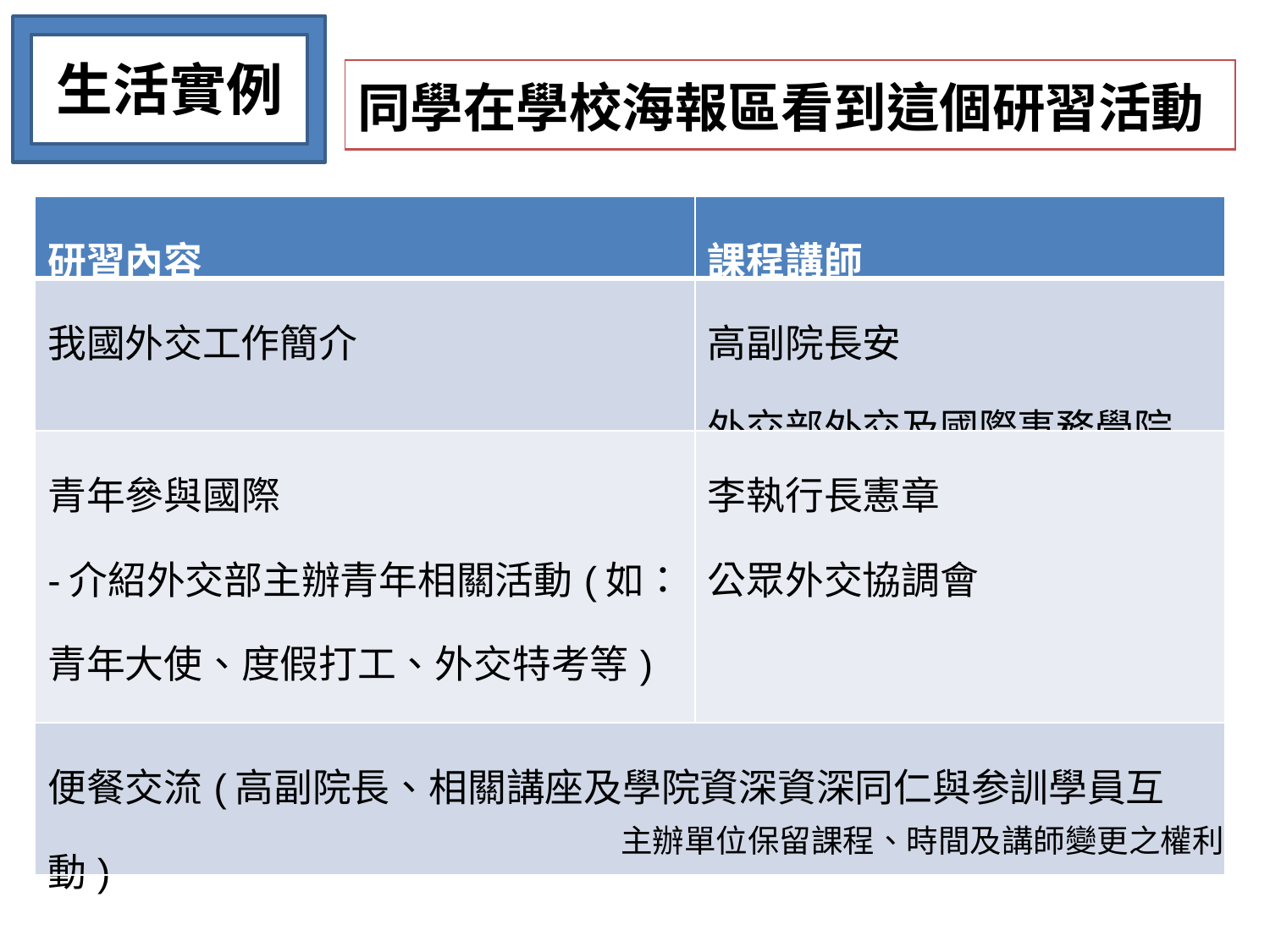

生活實例
| 同學在學校海報區看到這個研習活動 |
| --- |
| 研習內容 | 課程講師 |
| --- | --- |
| 我國外交工作簡介 | 高副院長安 外交部外交及國際事務學院 |
| 青年參與國際 -介紹外交部主辦青年相關活動(如：青年大使、度假打工、外交特考等) -青年出國應注意事項 | 李執行長憲章 公眾外交協調會 |
| 便餐交流(高副院長、相關講座及學院資深資深同仁與参訓學員互動) |  |
主辦單位保留課程、時間及講師變更之權利